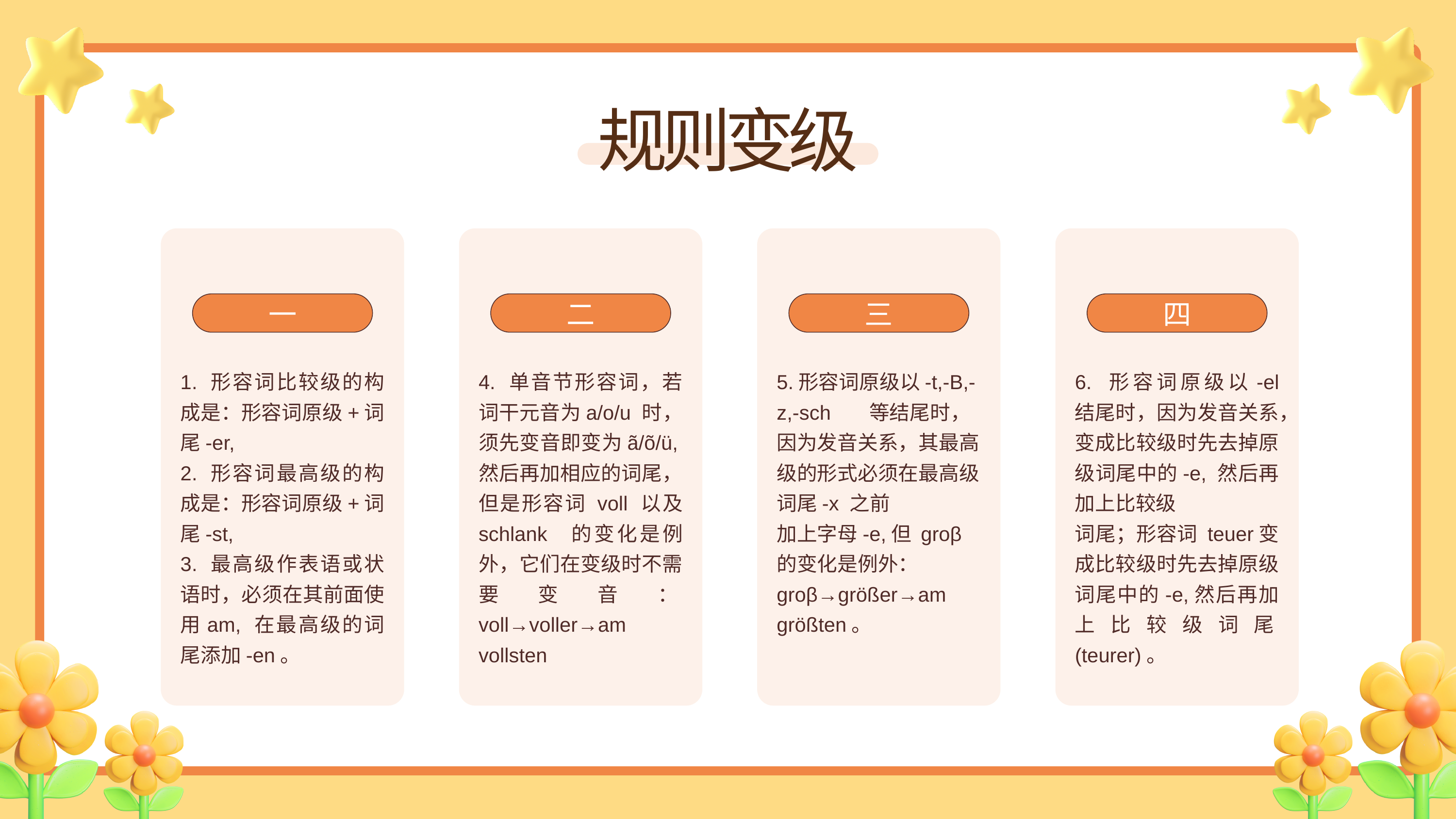

规则变级

一

二

三

四
1. 形容词比较级的构成是：形容词原级+词尾-er,
2. 形容词最高级的构成是：形容词原级+词尾-st,
3. 最高级作表语或状语时，必须在其前面使用am, 在最高级的词尾添加-en。
4. 单音节形容词，若词干元音为a/o/u 时，须先变音即变为ã/õ/ü,然后再加相应的词尾，但是形容词 voll 以及 schlank  的变化是例外，它们在变级时不需要变音：voll→voller→am  vollsten
5.形容词原级以-t,-B,-z,-sch      等结尾时，因为发音关系，其最高级的形式必须在最高级词尾-x 之前
加上字母-e,但 groβ的变化是例外：groβ→größer→am     größten。
6. 形容词原级以-el 结尾时，因为发音关系，变成比较级时先去掉原级词尾中的-e, 然后再加上比较级
词尾；形容词 teuer变成比较级时先去掉原级词尾中的-e,然后再加上比较级词尾(teurer)。